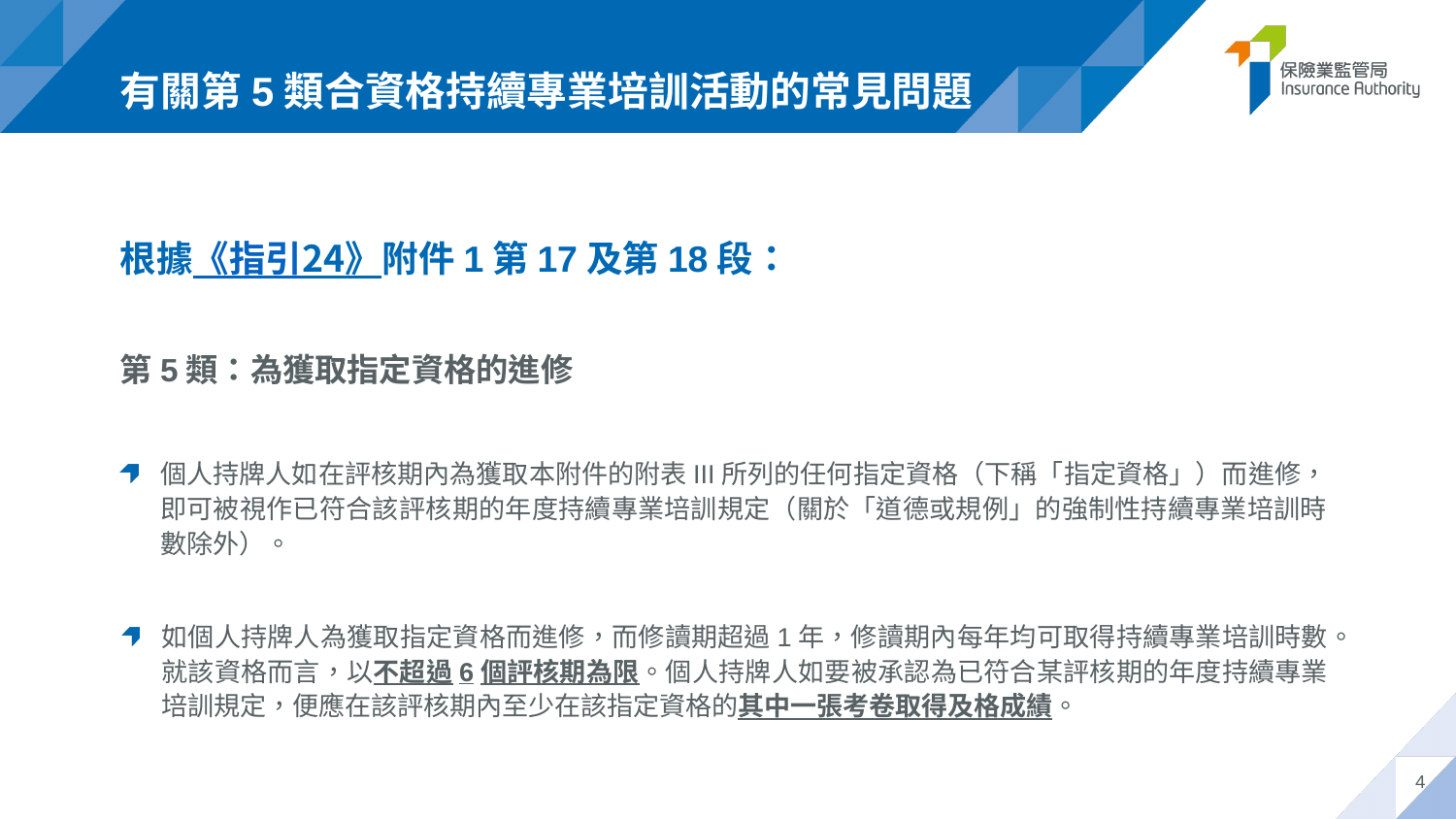

# 有關第5類合資格持續專業培訓活動的常見問題
根據《指引24》附件1第17及第18段：
第5類：為獲取指定資格的進修
個人持牌人如在評核期內為獲取本附件的附表III所列的任何指定資格（下稱「指定資格」）而進修，即可被視作已符合該評核期的年度持續專業培訓規定（關於「道德或規例」的強制性持續專業培訓時數除外）。
如個人持牌人為獲取指定資格而進修，而修讀期超過1年，修讀期內每年均可取得持續專業培訓時數。就該資格而言，以不超過6個評核期為限。個人持牌人如要被承認為已符合某評核期的年度持續專業培訓規定，便應在該評核期內至少在該指定資格的其中一張考卷取得及格成績。
4